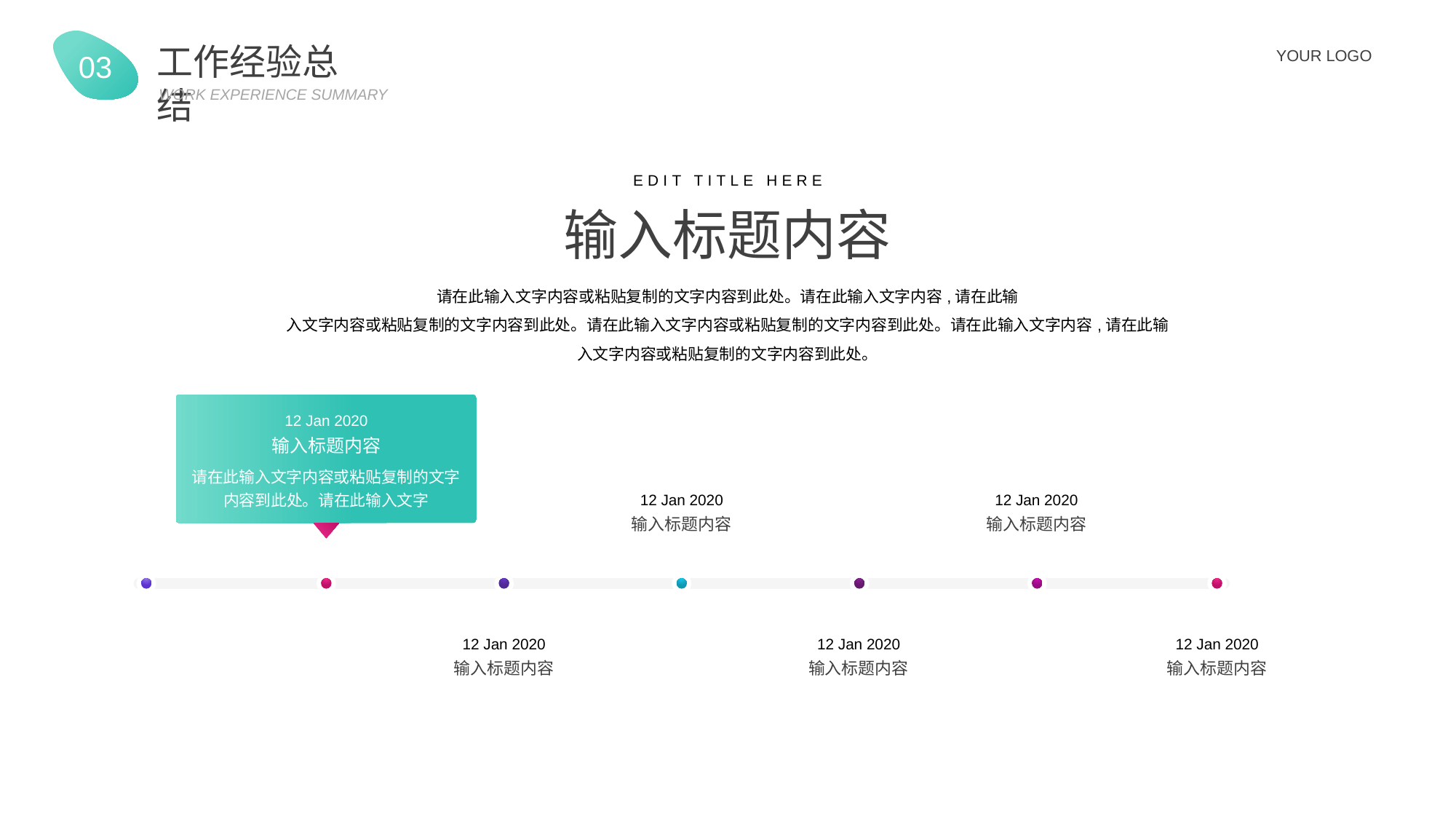

03
工作经验总结
WORK EXPERIENCE SUMMARY
YOUR LOGO
EDIT TITLE HERE
输入标题内容
请在此输入文字内容或粘贴复制的文字内容到此处。请在此输入文字内容,请在此输
入文字内容或粘贴复制的文字内容到此处。请在此输入文字内容或粘贴复制的文字内容到此处。请在此输入文字内容,请在此输
入文字内容或粘贴复制的文字内容到此处。

12 Jan 2020
输入标题内容
请在此输入文字内容或粘贴复制的文字内容到此处。请在此输入文字
12 Jan 2020
12 Jan 2020
输入标题内容
输入标题内容

12 Jan 2020
12 Jan 2020
12 Jan 2020
输入标题内容
输入标题内容
输入标题内容